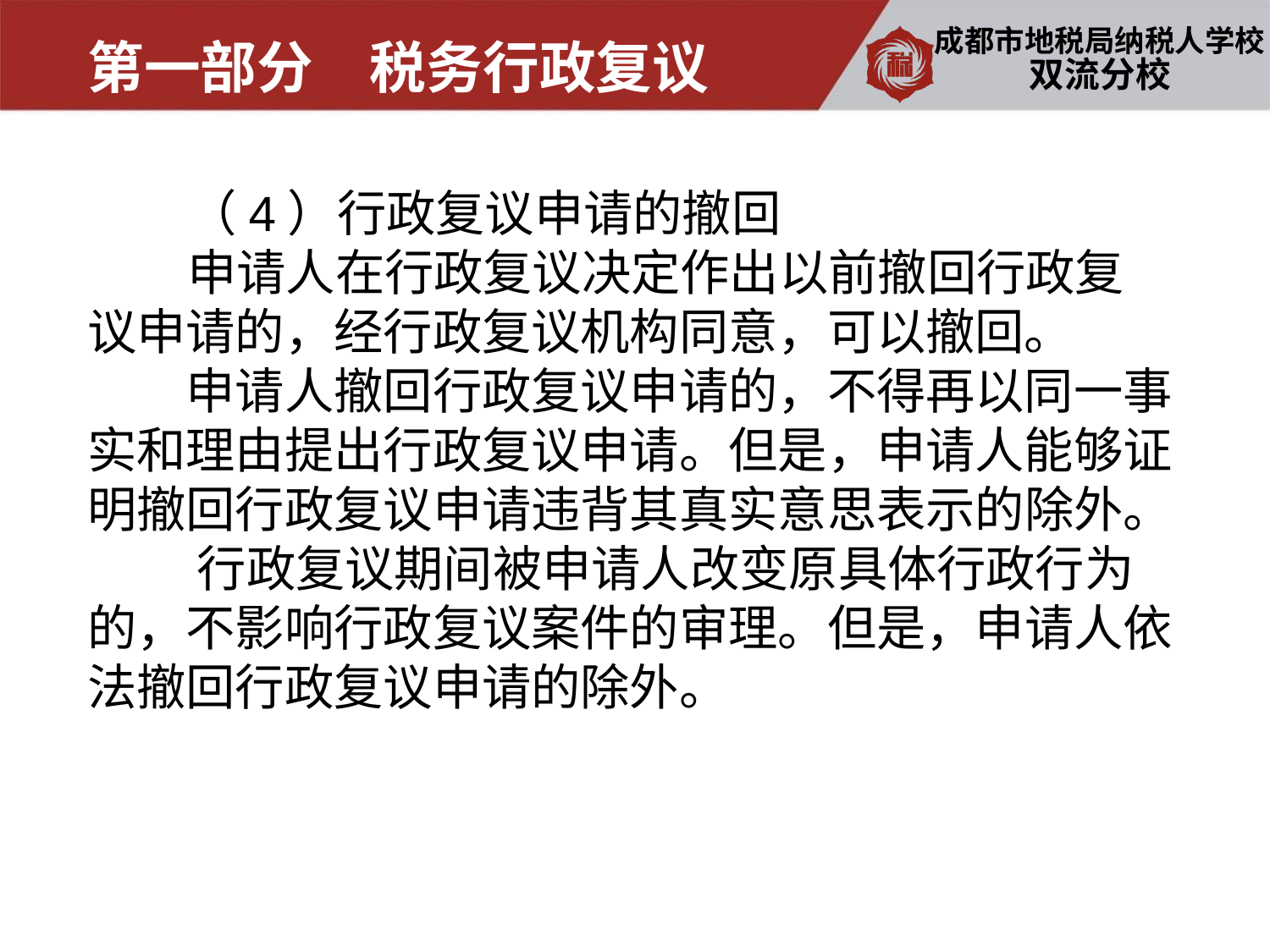

第一部分　税务行政复议
双流分校
        （4）行政复议申请的撤回
        申请人在行政复议决定作出以前撤回行政复议申请的，经行政复议机构同意，可以撤回。
　　申请人撤回行政复议申请的，不得再以同一事实和理由提出行政复议申请。但是，申请人能够证明撤回行政复议申请违背其真实意思表示的除外。
　　 行政复议期间被申请人改变原具体行政行为的，不影响行政复议案件的审理。但是，申请人依法撤回行政复议申请的除外。